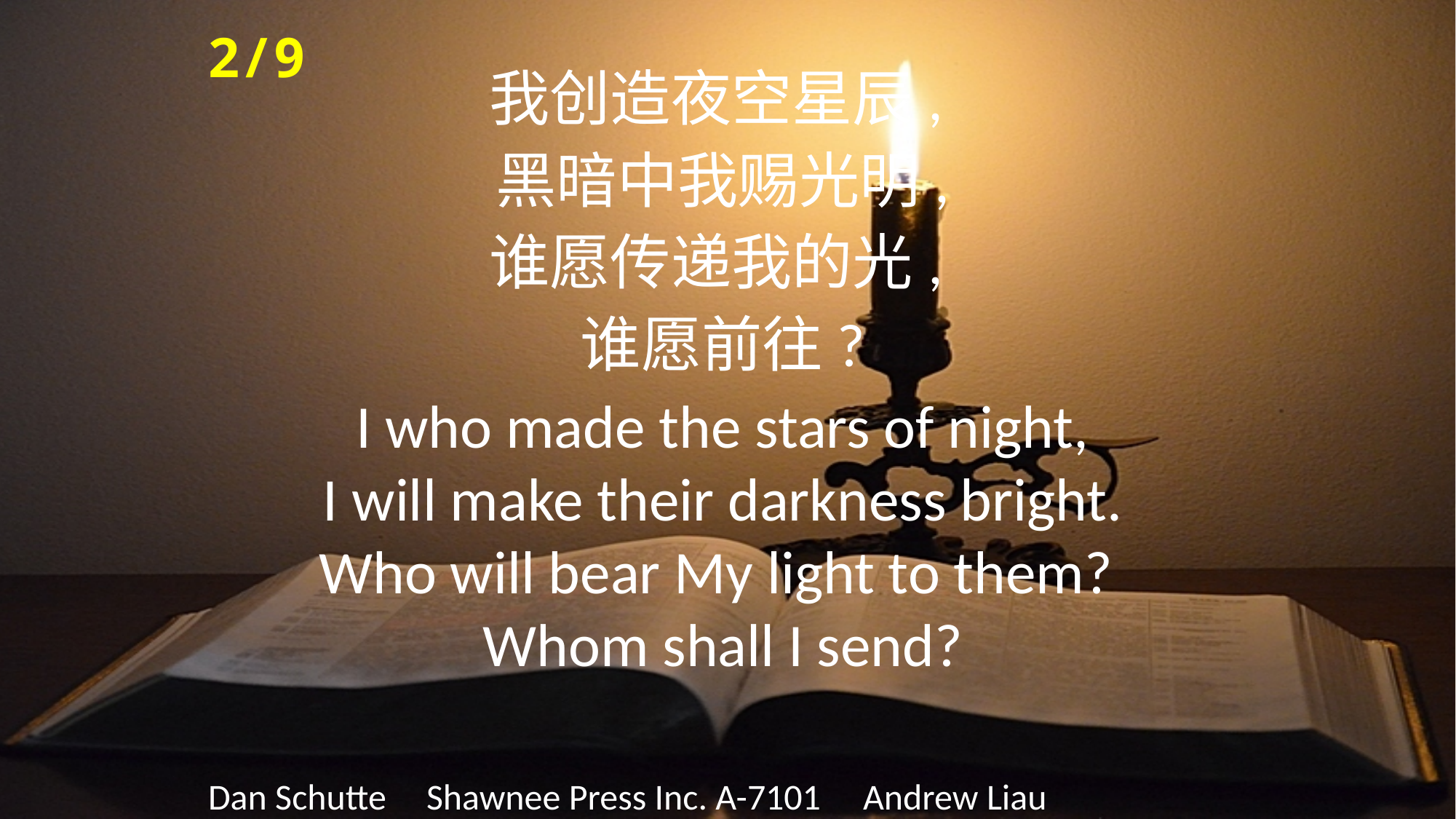

2/9
我创造夜空星辰,
黑暗中我赐光明,
谁愿传递我的光,
谁愿前往?
I who made the stars of night,
I will make their darkness bright.
Who will bear My light to them?
Whom shall I send?
Dan Schutte 	Shawnee Press Inc. A-7101 	Andrew Liau